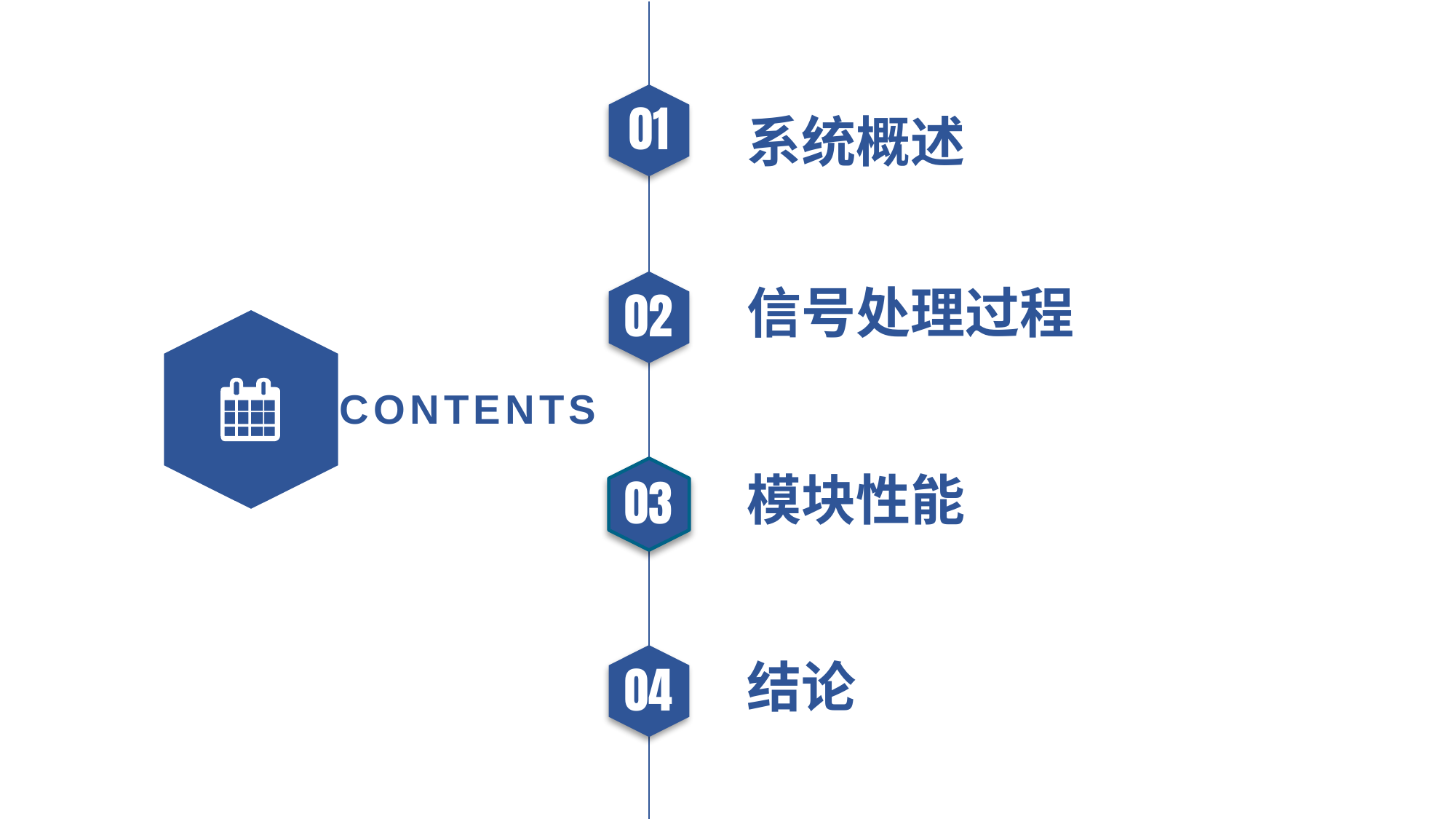

01
系统概述
02
信号处理过程

CONTENTS
03
模块性能
04
结论